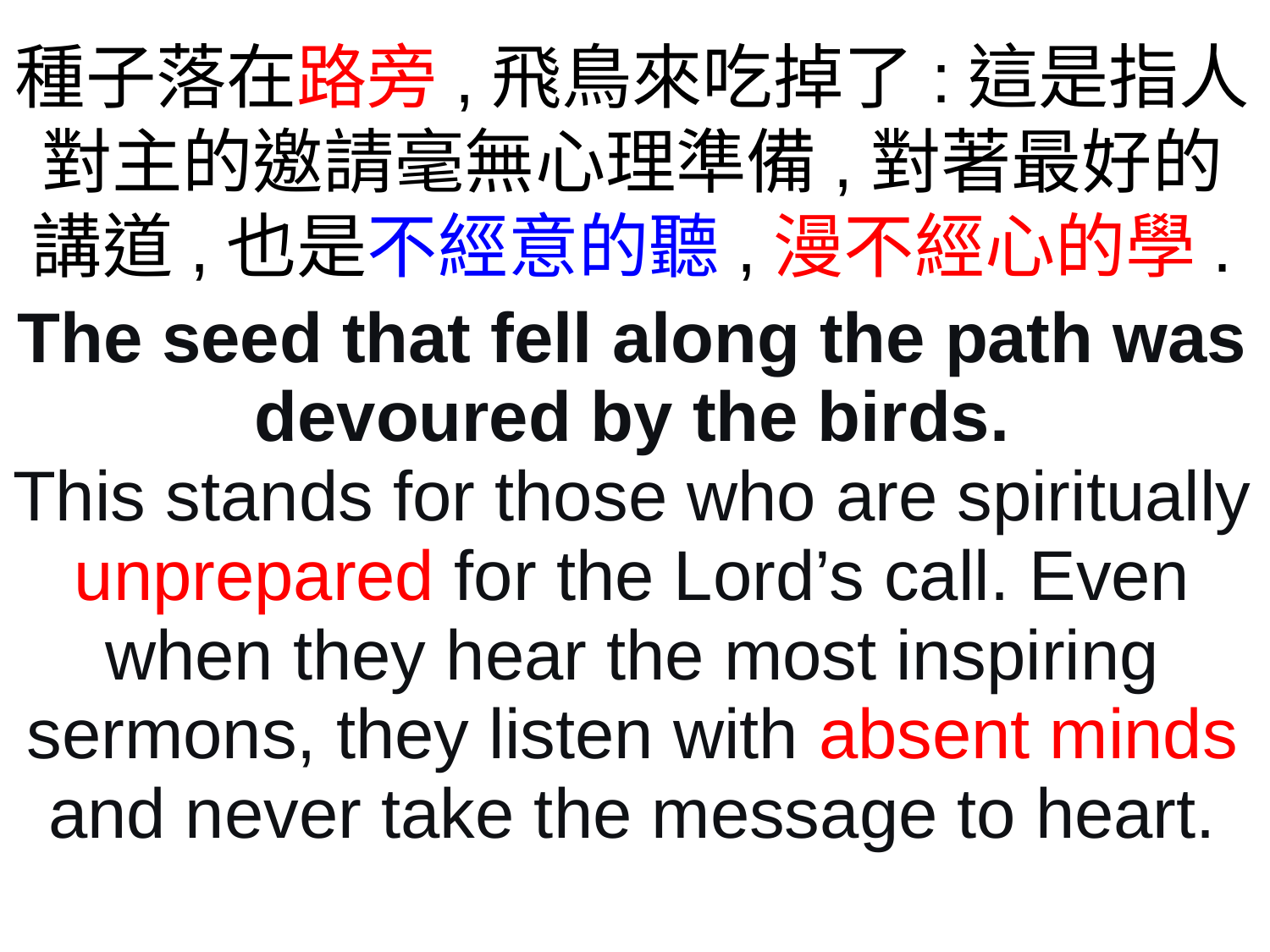

種子落在路旁,飛鳥來吃掉了:這是指人對主的邀請毫無心理準備,對著最好的講道,也是不經意的聽,漫不經心的學.
The seed that fell along the path was devoured by the birds.
This stands for those who are spiritually unprepared for the Lord’s call. Even when they hear the most inspiring sermons, they listen with absent minds and never take the message to heart.